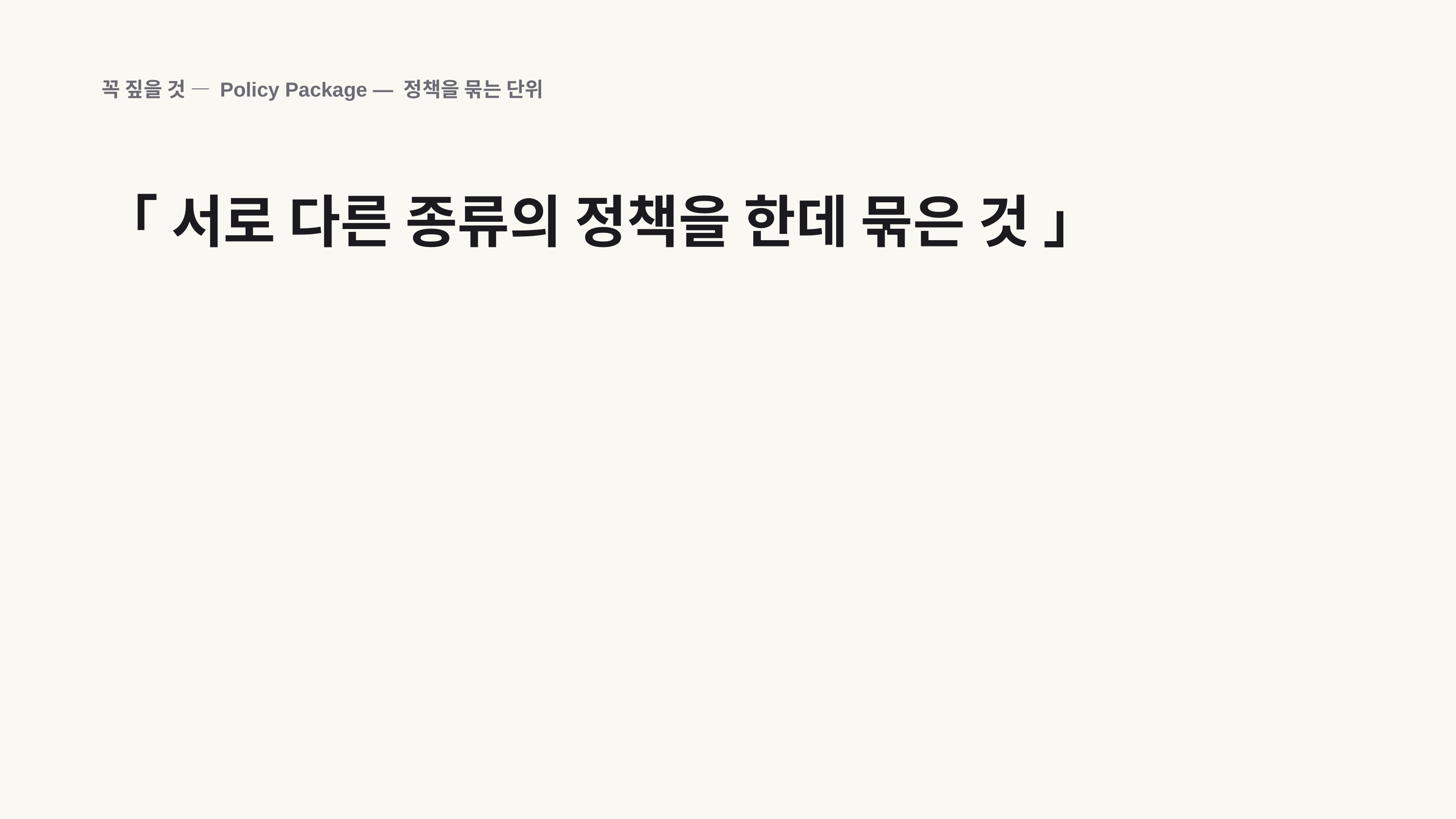

꼭 짚을 것 — Policy Package — 정책을 묶는 단위
「 서로 다른 종류의 정책을 한데 묶은 것 」